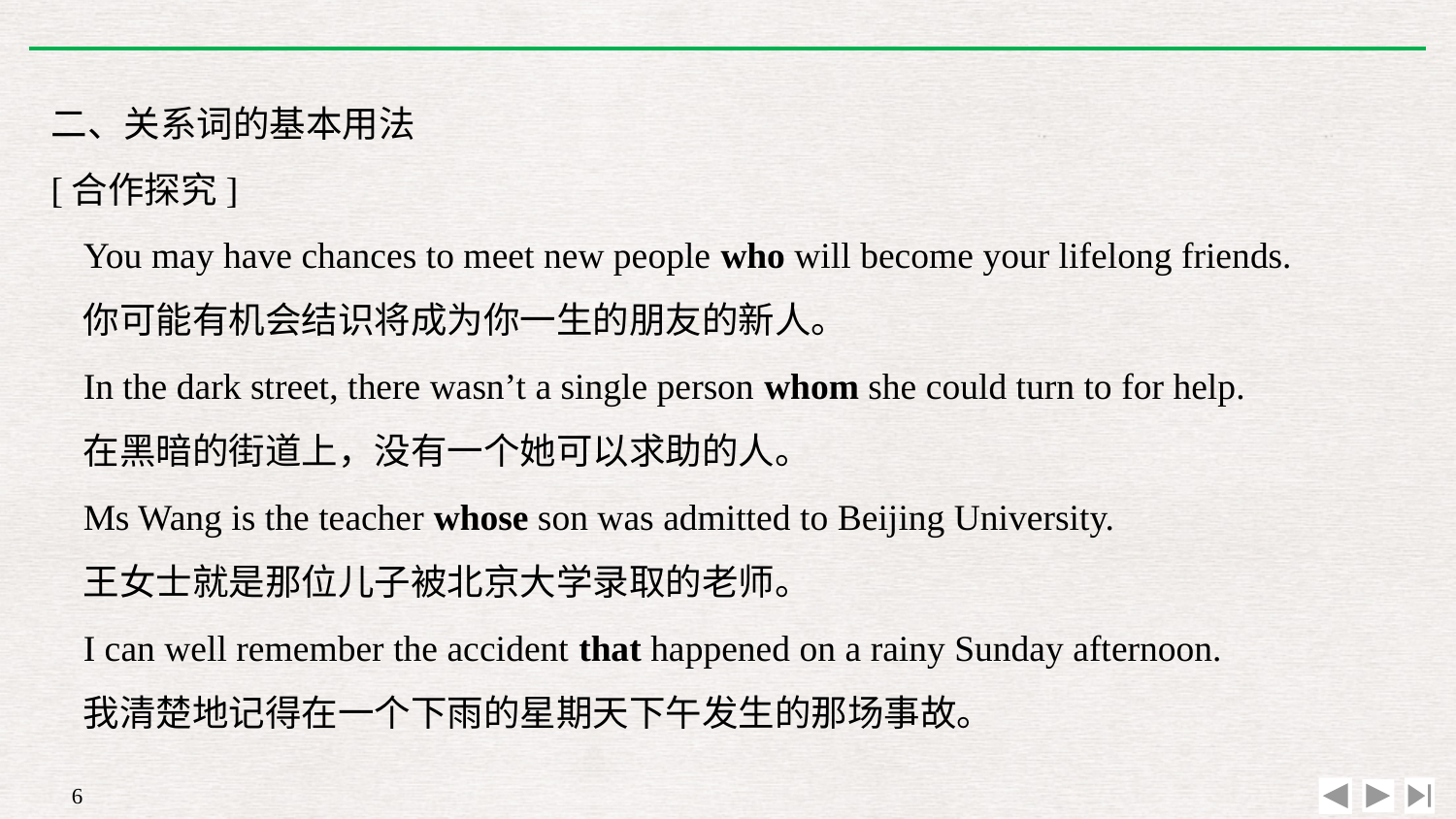

二、关系词的基本用法
[合作探究]
You may have chances to meet new people who will become your lifelong friends.
你可能有机会结识将成为你一生的朋友的新人。
In the dark street, there wasn’t a single person whom she could turn to for help.
在黑暗的街道上，没有一个她可以求助的人。
Ms Wang is the teacher whose son was admitted to Beijing University.
王女士就是那位儿子被北京大学录取的老师。
I can well remember the accident that happened on a rainy Sunday afternoon.
我清楚地记得在一个下雨的星期天下午发生的那场事故。